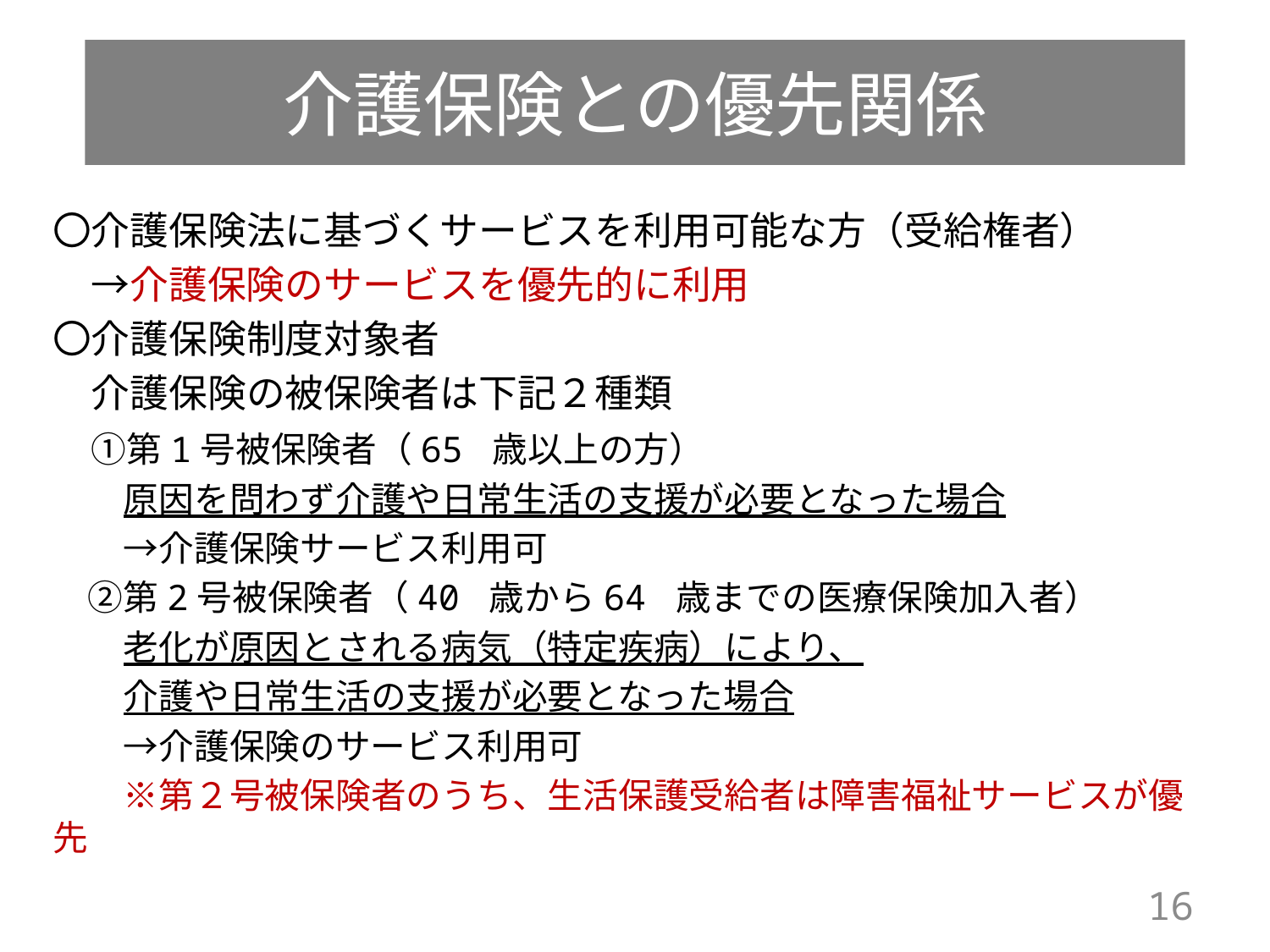

# 介護保険との優先関係
〇介護保険法に基づくサービスを利用可能な方（受給権者）
　→介護保険のサービスを優先的に利用
〇介護保険制度対象者
　介護保険の被保険者は下記２種類
　①第1号被保険者（65 歳以上の方）
　　原因を問わず介護や日常生活の支援が必要となった場合
　　→介護保険サービス利用可
　②第2号被保険者（40 歳から64 歳までの医療保険加入者）
　　老化が原因とされる病気（特定疾病）により、
　　介護や日常生活の支援が必要となった場合
　　→介護保険のサービス利用可
　　※第２号被保険者のうち、生活保護受給者は障害福祉サービスが優先
16